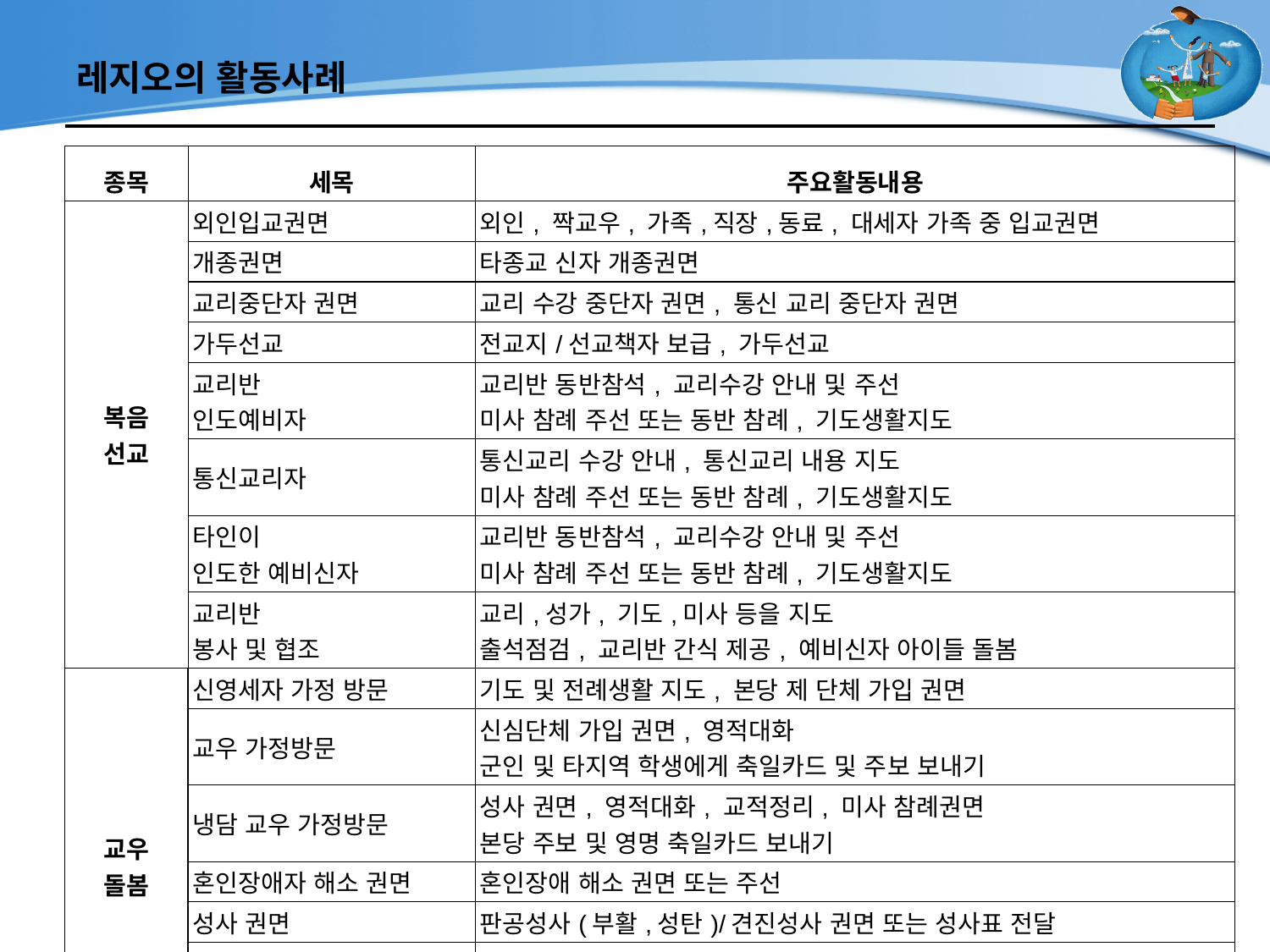

# 레지오의 활동사례
| 종목 | 세목 | 주요활동내용 |
| --- | --- | --- |
| 복음 선교 | 외인입교권면 | 외인, 짝교우, 가족,직장,동료, 대세자 가족 중 입교권면 |
|  | 개종권면 | 타종교 신자 개종권면 |
|  | 교리중단자 권면 | 교리 수강 중단자 권면, 통신 교리 중단자 권면 |
|  | 가두선교 | 전교지/선교책자 보급, 가두선교 |
|  | 교리반 인도예비자 | 교리반 동반참석, 교리수강 안내 및 주선 미사 참례 주선 또는 동반 참례, 기도생활지도 |
|  | 통신교리자 | 통신교리 수강 안내, 통신교리 내용 지도 미사 참례 주선 또는 동반 참례, 기도생활지도 |
|  | 타인이 인도한 예비신자 | 교리반 동반참석, 교리수강 안내 및 주선 미사 참례 주선 또는 동반 참례, 기도생활지도 |
|  | 교리반 봉사 및 협조 | 교리,성가, 기도,미사 등을 지도 출석점검, 교리반 간식 제공, 예비신자 아이들 돌봄 |
| 교우 돌봄 | 신영세자 가정 방문 | 기도 및 전례생활 지도, 본당 제 단체 가입 권면 |
|  | 교우 가정방문 | 신심단체 가입 권면, 영적대화 군인 및 타지역 학생에게 축일카드 및 주보 보내기 |
|  | 냉담 교우 가정방문 | 성사 권면, 영적대화, 교적정리, 미사 참례권면 본당 주보 및 영명 축일카드 보내기 |
|  | 혼인장애자 해소 권면 | 혼인장애 해소 권면 또는 주선 |
|  | 성사 권면 | 판공성사(부활,성탄)/견진성사 권면 또는 성사표 전달 |
|  | 전입교우 방문 | 전입 교우 가정방문, 본당 제 단체 가입 권면 |
|  | 첫영성체 | 가정교리반 권유, 가정교리반 인도 |
|  | 유아세례권면 | 교우 자녀 유아 세례 권면 또는 주선 |